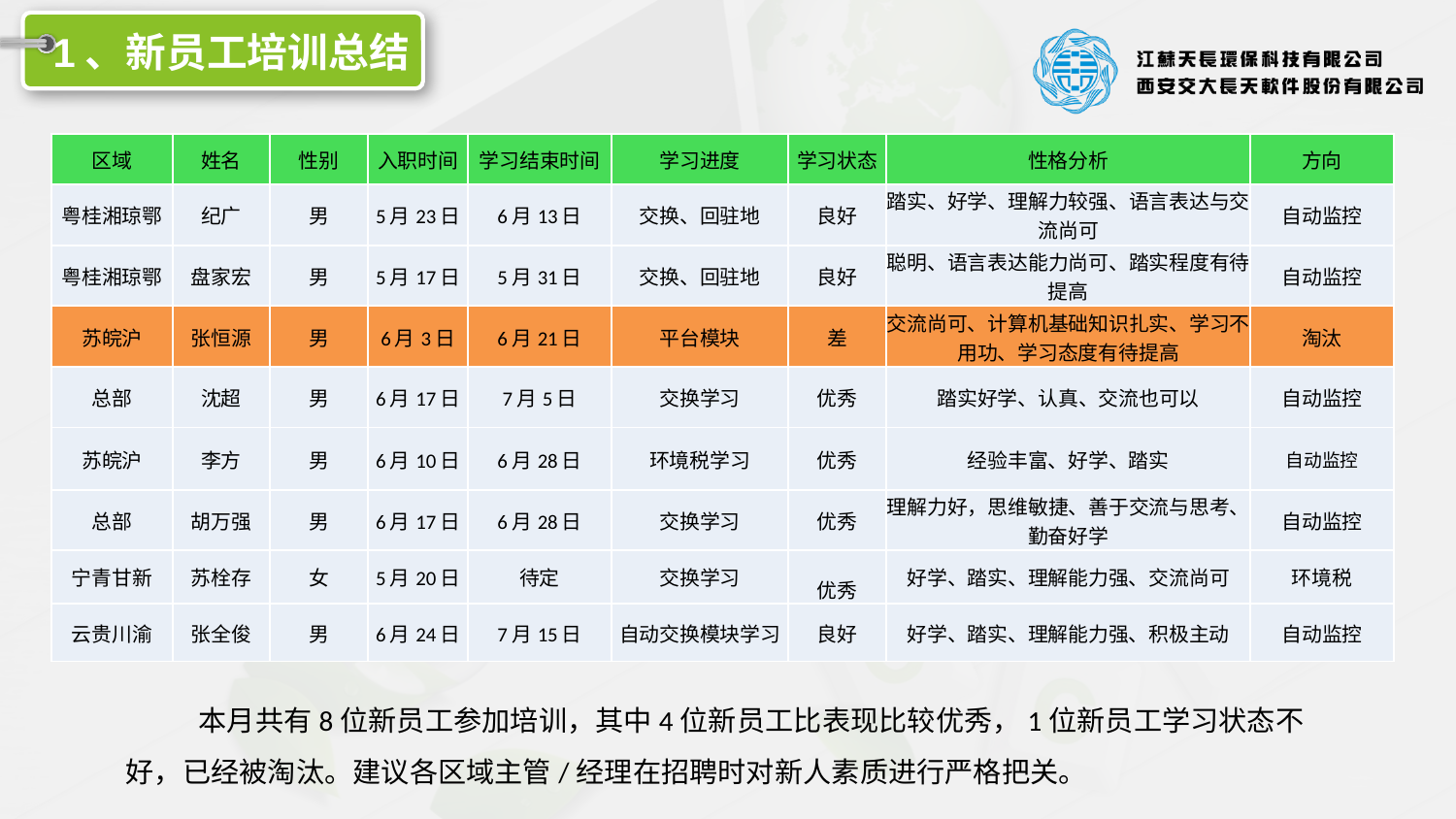

1、新员工培训总结

| 区域 | 姓名 | 性别 | 入职时间 | 学习结束时间 | 学习进度 | 学习状态 | 性格分析 | 方向 |
| --- | --- | --- | --- | --- | --- | --- | --- | --- |
| 粤桂湘琼鄂 | 纪广 | 男 | 5月23日 | 6月13日 | 交换、回驻地 | 良好 | 踏实、好学、理解力较强、语言表达与交流尚可 | 自动监控 |
| 粤桂湘琼鄂 | 盘家宏 | 男 | 5月17日 | 5月31日 | 交换、回驻地 | 良好 | 聪明、语言表达能力尚可、踏实程度有待提高 | 自动监控 |
| 苏皖沪 | 张恒源 | 男 | 6月3日 | 6月21日 | 平台模块 | 差 | 交流尚可、计算机基础知识扎实、学习不用功、学习态度有待提高 | 淘汰 |
| 总部 | 沈超 | 男 | 6月17日 | 7月5日 | 交换学习 | 优秀 | 踏实好学、认真、交流也可以 | 自动监控 |
| 苏皖沪 | 李方 | 男 | 6月10日 | 6月28日 | 环境税学习 | 优秀 | 经验丰富、好学、踏实 | 自动监控 |
| 总部 | 胡万强 | 男 | 6月17日 | 6月28日 | 交换学习 | 优秀 | 理解力好，思维敏捷、善于交流与思考、勤奋好学 | 自动监控 |
| 宁青甘新 | 苏栓存 | 女 | 5月20日 | 待定 | 交换学习 | 优秀 | 好学、踏实、理解能力强、交流尚可 | 环境税 |
| 云贵川渝 | 张全俊 | 男 | 6月24日 | 7月15日 | 自动交换模块学习 | 良好 | 好学、踏实、理解能力强、积极主动 | 自动监控 |
本月共有8位新员工参加培训，其中4位新员工比表现比较优秀，1位新员工学习状态不好，已经被淘汰。建议各区域主管/经理在招聘时对新人素质进行严格把关。